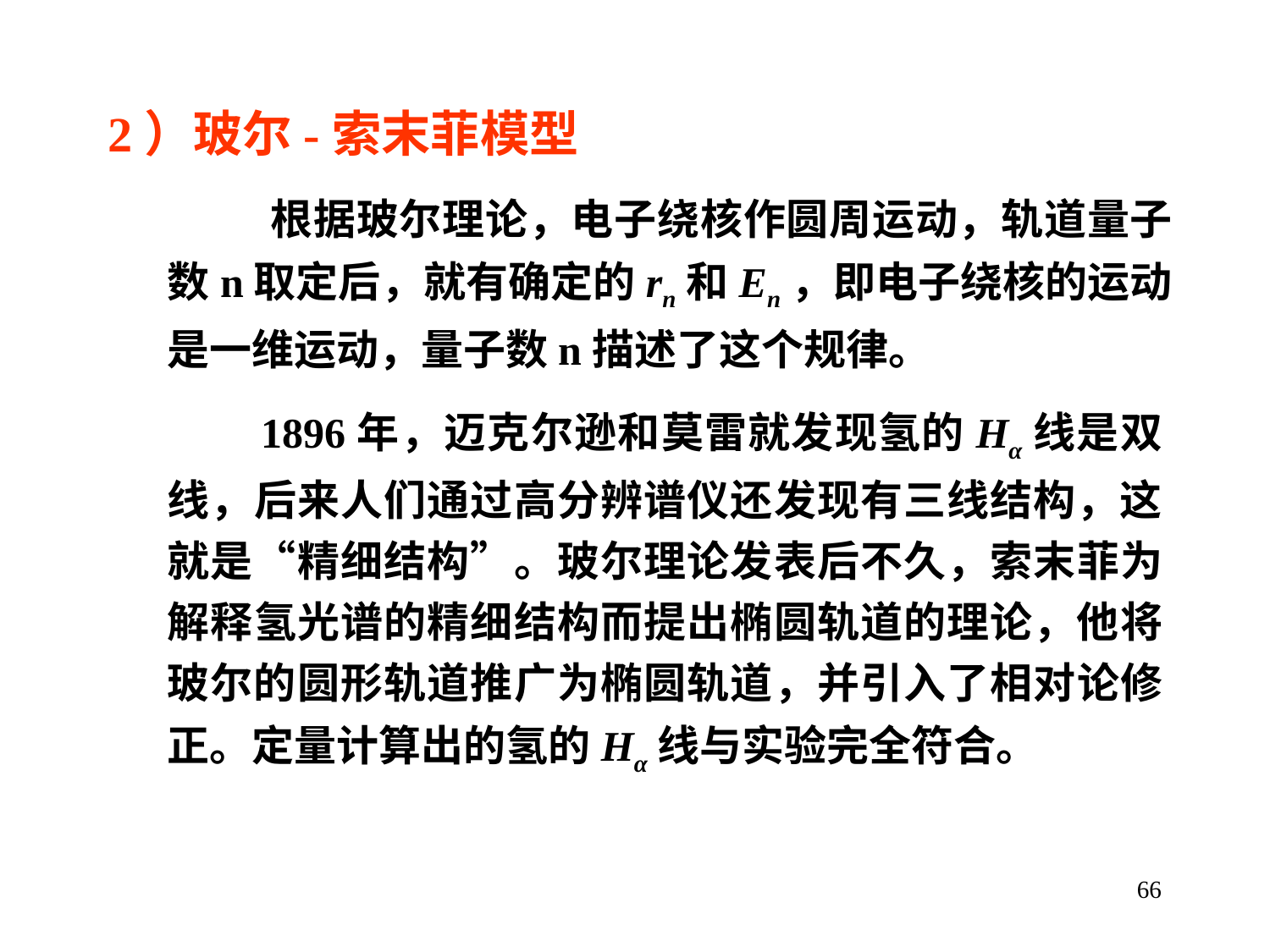

2）玻尔-索末菲模型
         根据玻尔理论，电子绕核作圆周运动，轨道量子数n取定后，就有确定的rn和En，即电子绕核的运动是一维运动，量子数n描述了这个规律。
        1896年，迈克尔逊和莫雷就发现氢的Hα线是双线，后来人们通过高分辨谱仪还发现有三线结构，这就是“精细结构”。玻尔理论发表后不久，索末菲为解释氢光谱的精细结构而提出椭圆轨道的理论，他将玻尔的圆形轨道推广为椭圆轨道，并引入了相对论修正。定量计算出的氢的Hα线与实验完全符合。
66